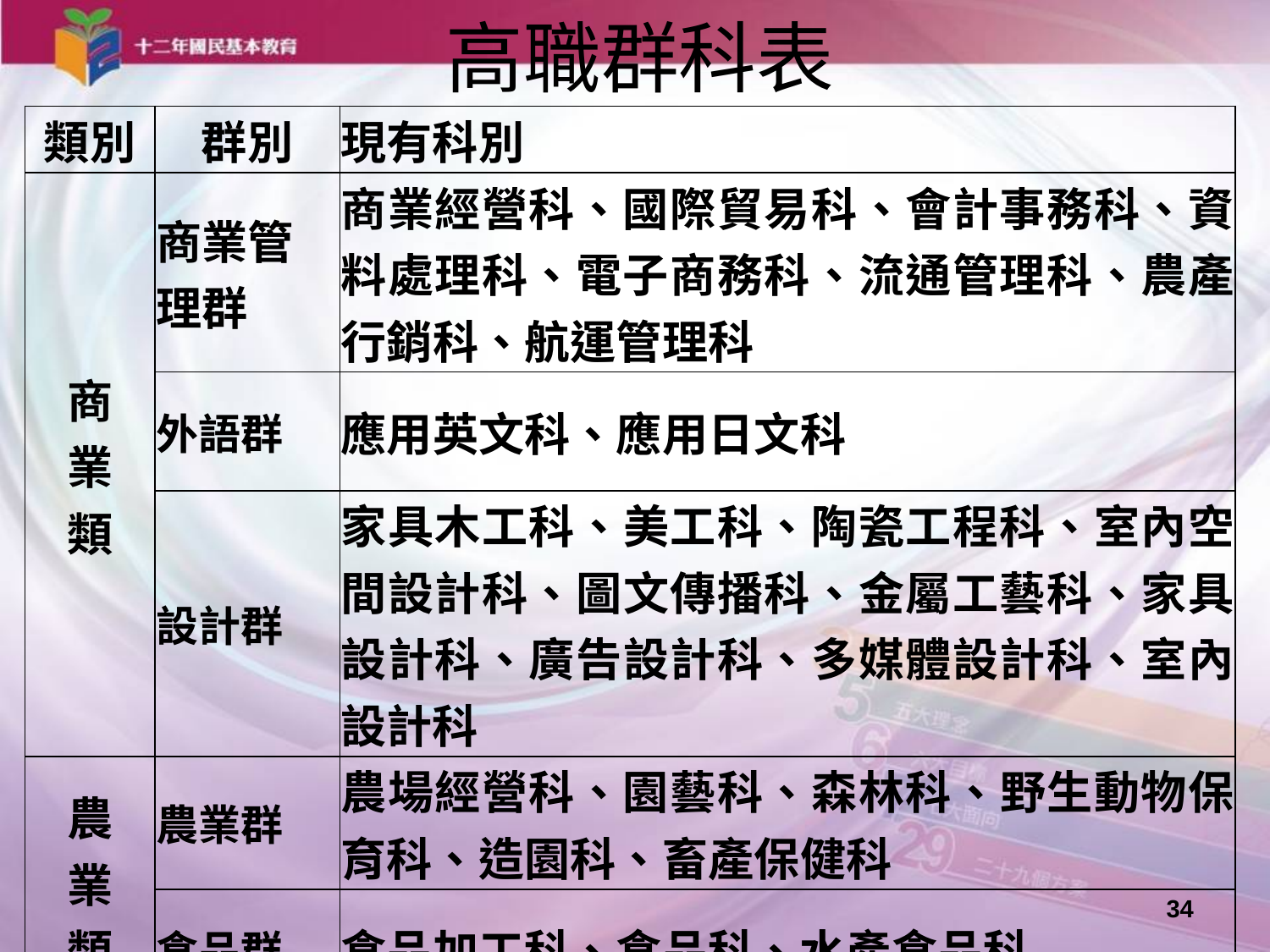

# 高職群科表
| 類別 | 群別 | 現有科別 |
| --- | --- | --- |
| 商 業 類 | 商業管理群 | 商業經營科、國際貿易科、會計事務科、資料處理科、電子商務科、流通管理科、農產行銷科、航運管理科 |
|  | 外語群 | 應用英文科、應用日文科 |
|  | 設計群 | 家具木工科、美工科、陶瓷工程科、室內空間設計科、圖文傳播科、金屬工藝科、家具設計科、廣告設計科、多媒體設計科、室內設計科 |
| 農 業 類 | 農業群 | 農場經營科、園藝科、森林科、野生動物保育科、造園科、畜產保健科 |
|  | 食品群 | 食品加工科、食品科、水產食品科 |
34